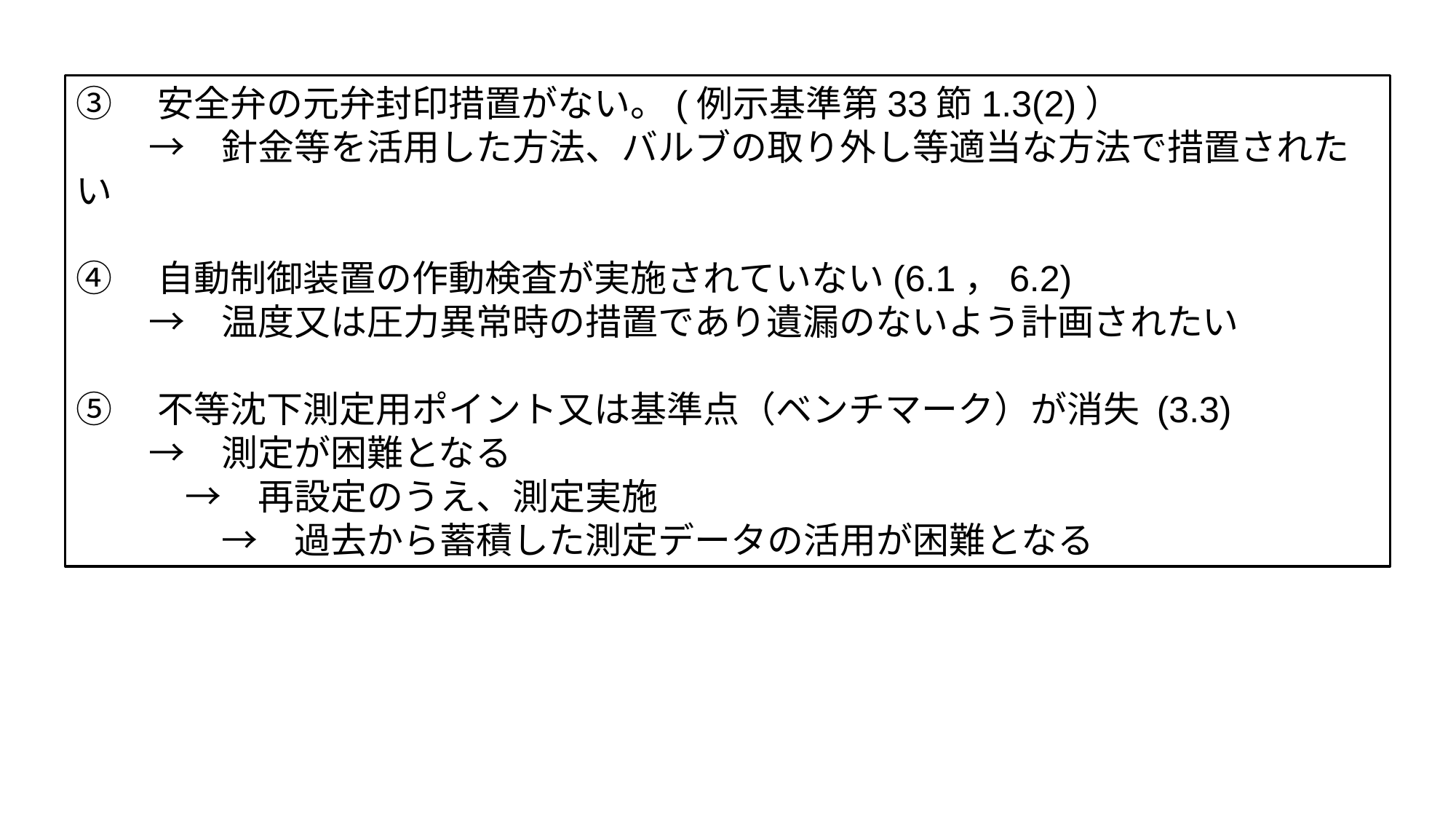

③　安全弁の元弁封印措置がない。(例示基準第33節1.3(2)）
　　→　針金等を活用した方法、バルブの取り外し等適当な方法で措置されたい

④　自動制御装置の作動検査が実施されていない(6.1，6.2)
　　→　温度又は圧力異常時の措置であり遺漏のないよう計画されたい

⑤　不等沈下測定用ポイント又は基準点（ベンチマーク）が消失 (3.3)
　　→　測定が困難となる
　　　→　再設定のうえ、測定実施
　　　　→　過去から蓄積した測定データの活用が困難となる